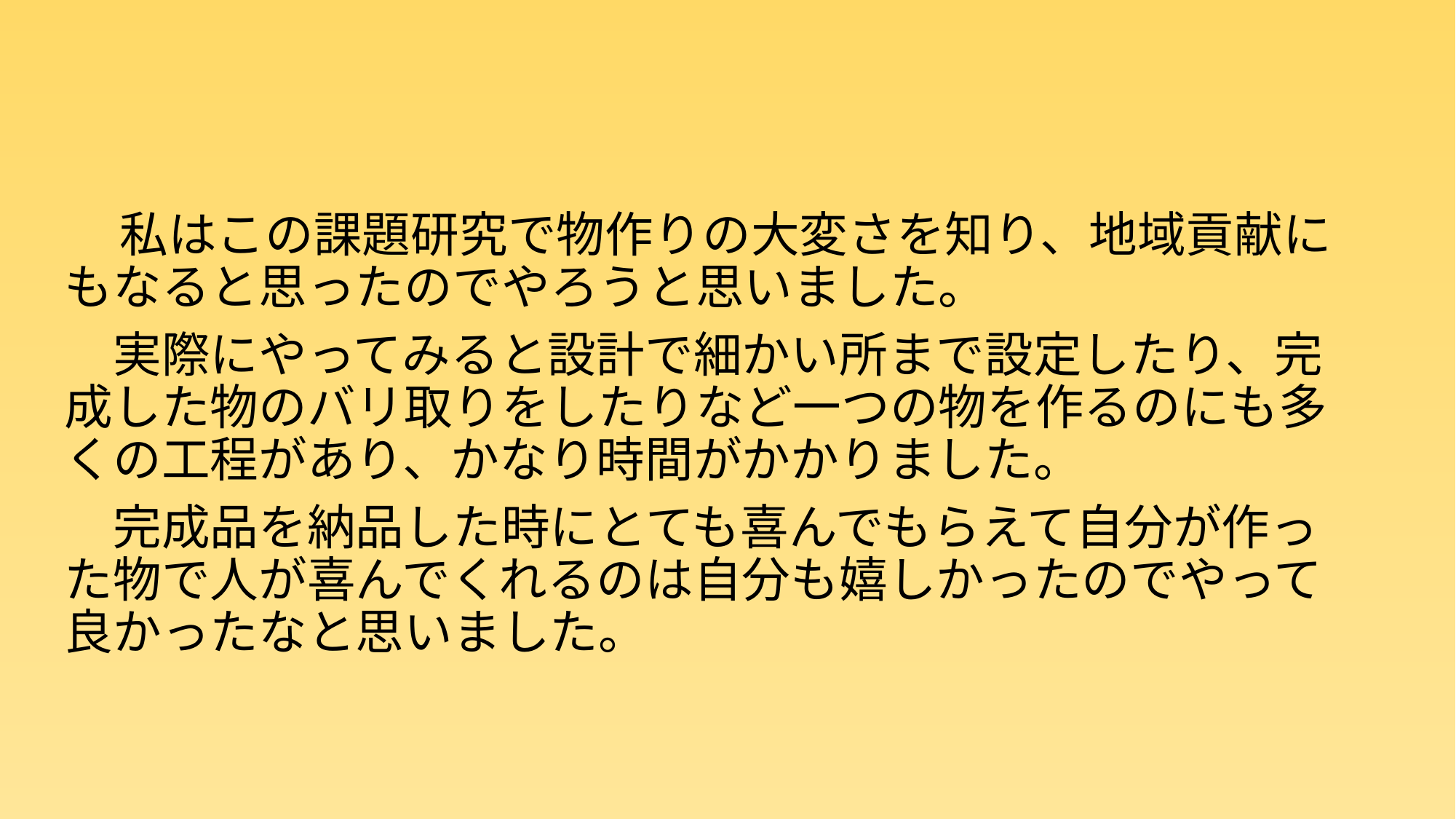

私はこの課題研究で物作りの大変さを知り、地域貢献にもなると思ったのでやろうと思いました。
　実際にやってみると設計で細かい所まで設定したり、完成した物のバリ取りをしたりなど一つの物を作るのにも多くの工程があり、かなり時間がかかりました。
　完成品を納品した時にとても喜んでもらえて自分が作った物で人が喜んでくれるのは自分も嬉しかったのでやって良かったなと思いました。